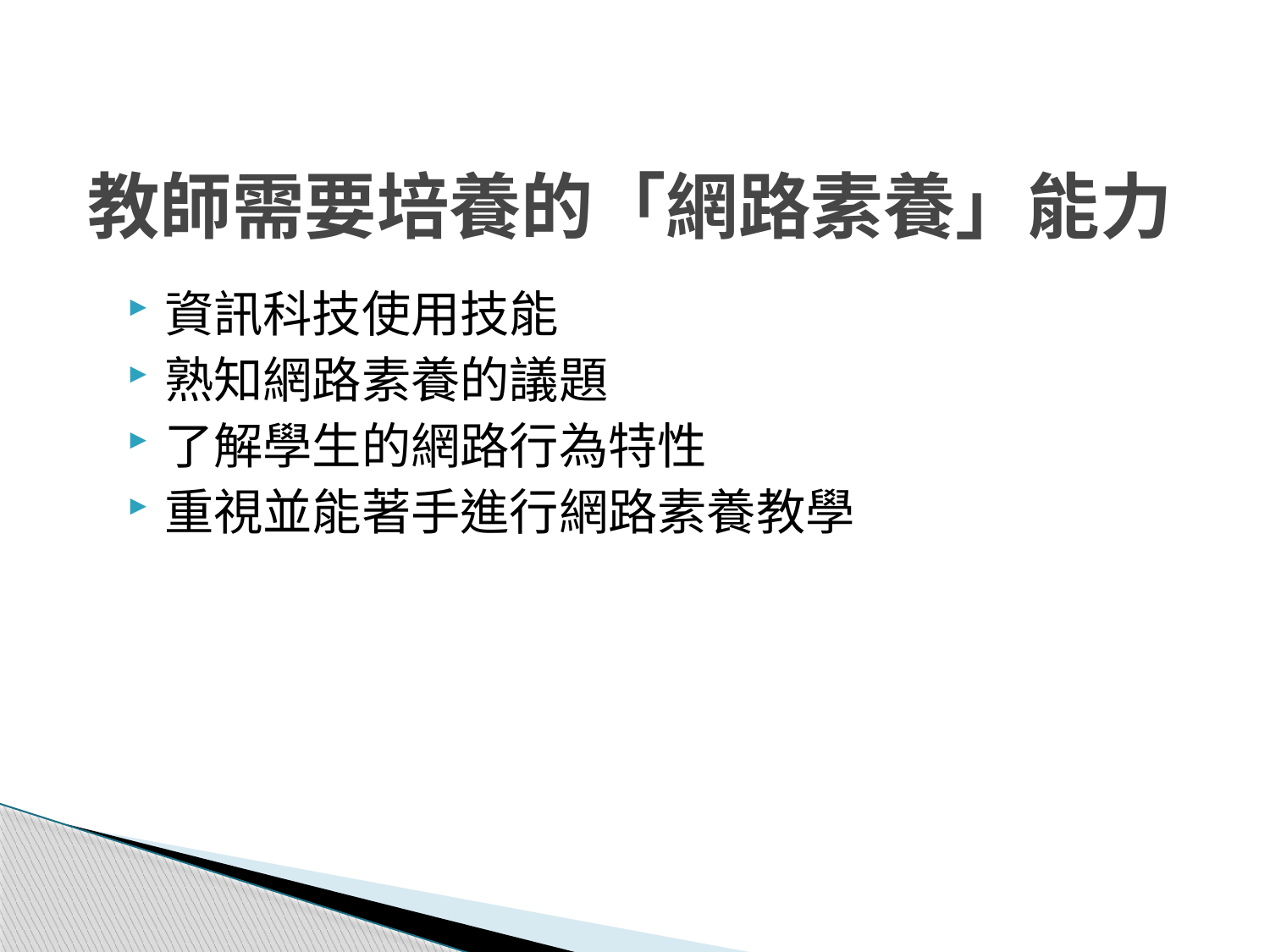

# 教師需要培養的「網路素養」能力
資訊科技使用技能
熟知網路素養的議題
了解學生的網路行為特性
重視並能著手進行網路素養教學